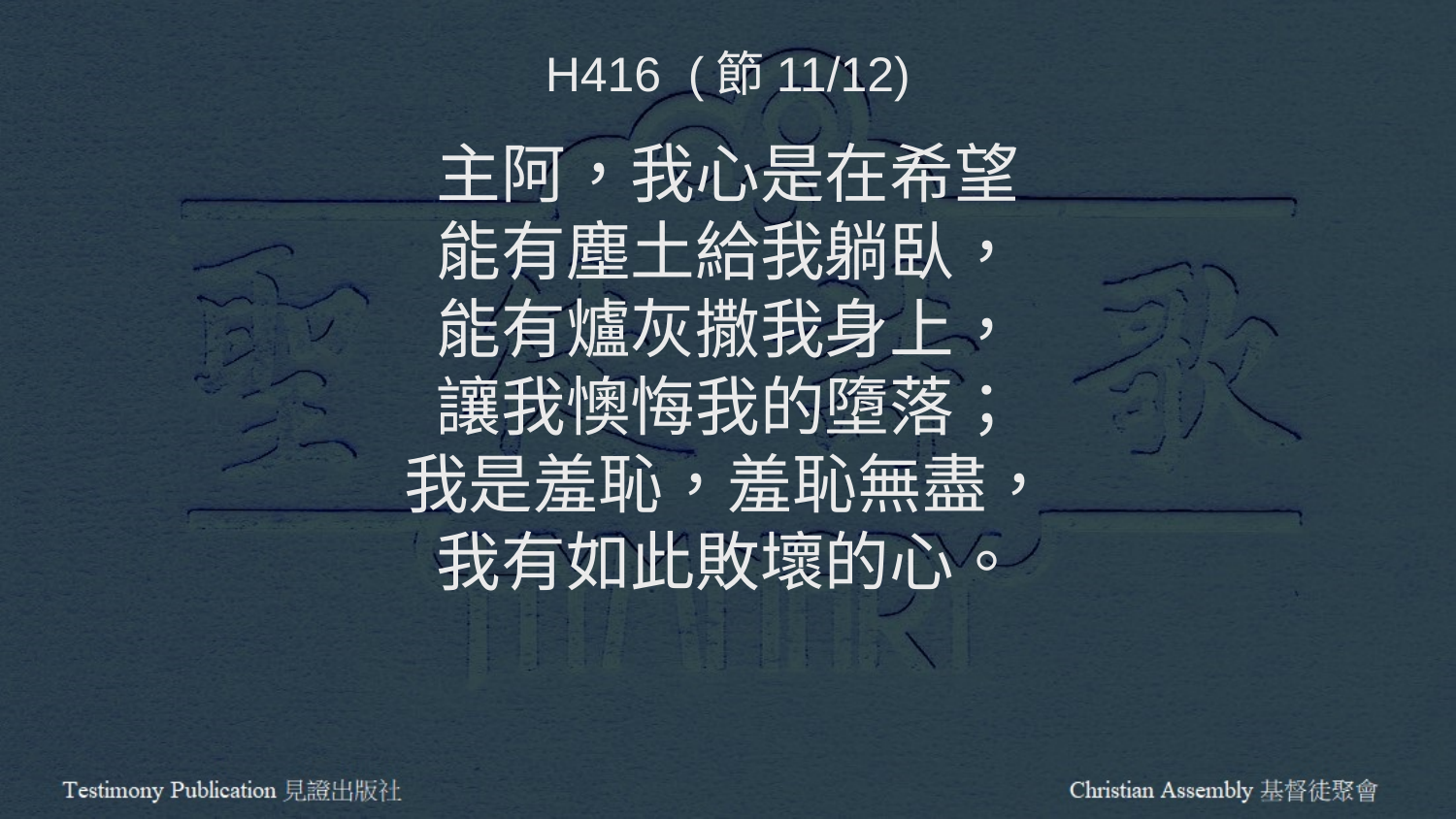

H416  (節11/12)

主阿，我心是在希望
能有塵土給我躺臥，
能有爐灰撒我身上，
讓我懊悔我的墮落；
我是羞恥，羞恥無盡，
我有如此敗壞的心。